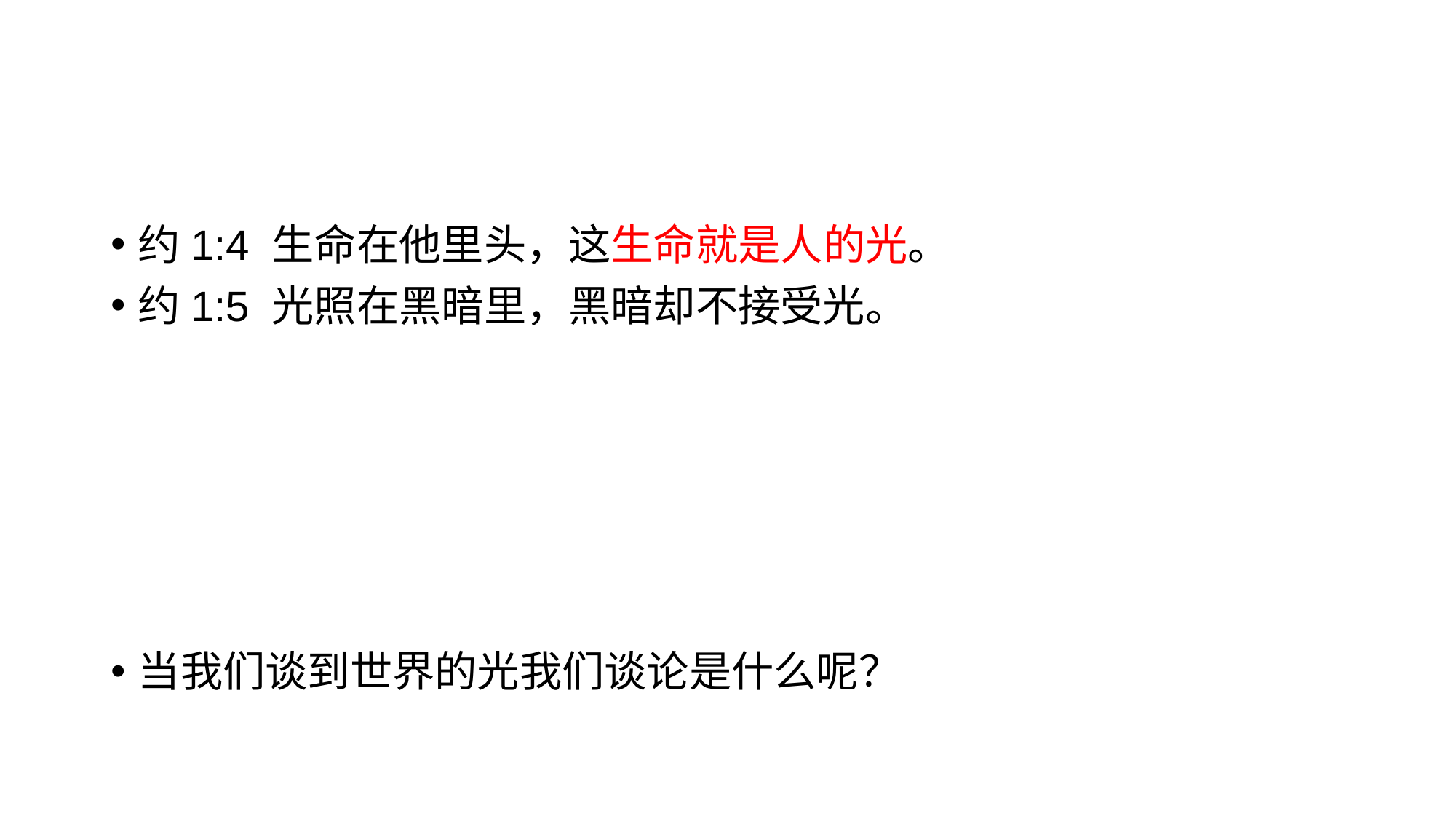

#
约1:4 生命在他里头，这生命就是人的光。
约1:5 光照在黑暗里，黑暗却不接受光。

当我们谈到世界的光我们谈论是什么呢？